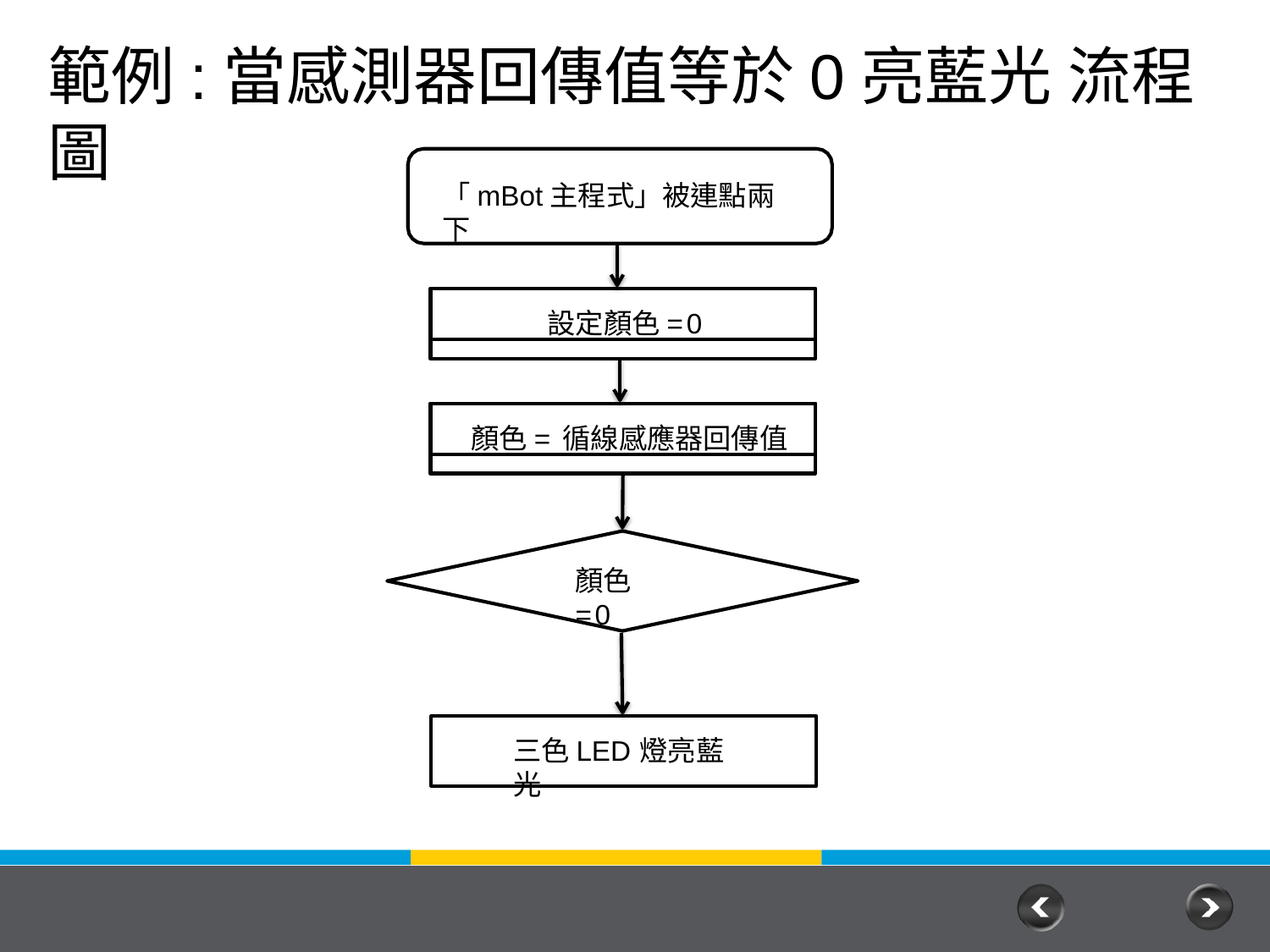

# 範例:當感測器回傳值等於0亮藍光流程圖

「mBot主程式」被連點兩下

設定顏色=0

顏色=循線感應器回傳值

顏色=0

三色LED燈亮藍光

8